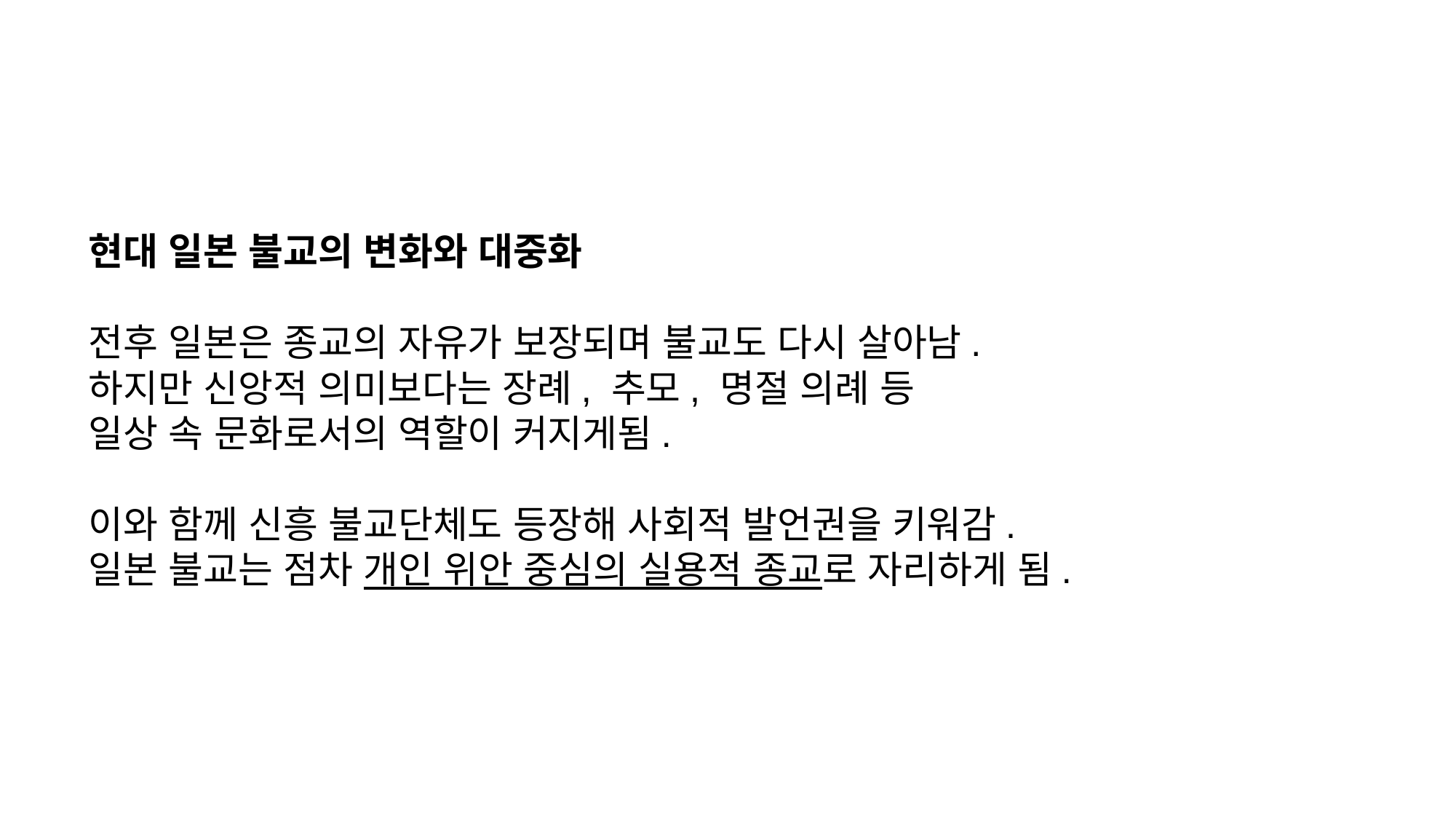

현대 일본 불교의 변화와 대중화

전후 일본은 종교의 자유가 보장되며 불교도 다시 살아남.
하지만 신앙적 의미보다는 장례, 추모, 명절 의례 등
일상 속 문화로서의 역할이 커지게됨.

이와 함께 신흥 불교단체도 등장해 사회적 발언권을 키워감.
일본 불교는 점차 개인 위안 중심의 실용적 종교로 자리하게 됨.